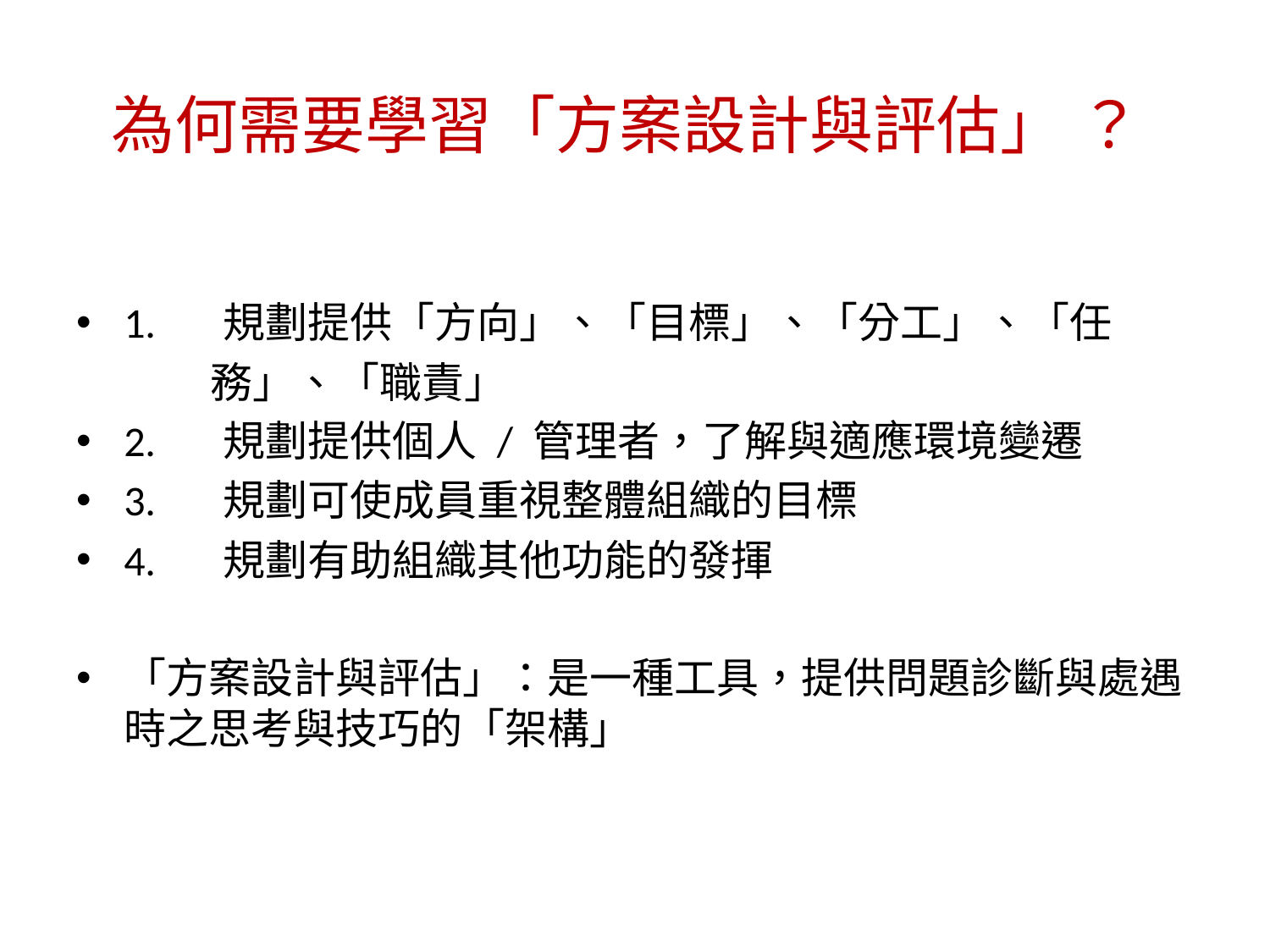

# 為何需要學習「方案設計與評估」 ？

1.      規劃提供「方向」、「目標」、「分工」、「任
             務」、「職責」
2.      規劃提供個人 / 管理者，了解與適應環境變遷
3.      規劃可使成員重視整體組織的目標
4.      規劃有助組織其他功能的發揮

「方案設計與評估」：是一種工具，提供問題診斷與處遇時之思考與技巧的「架構」